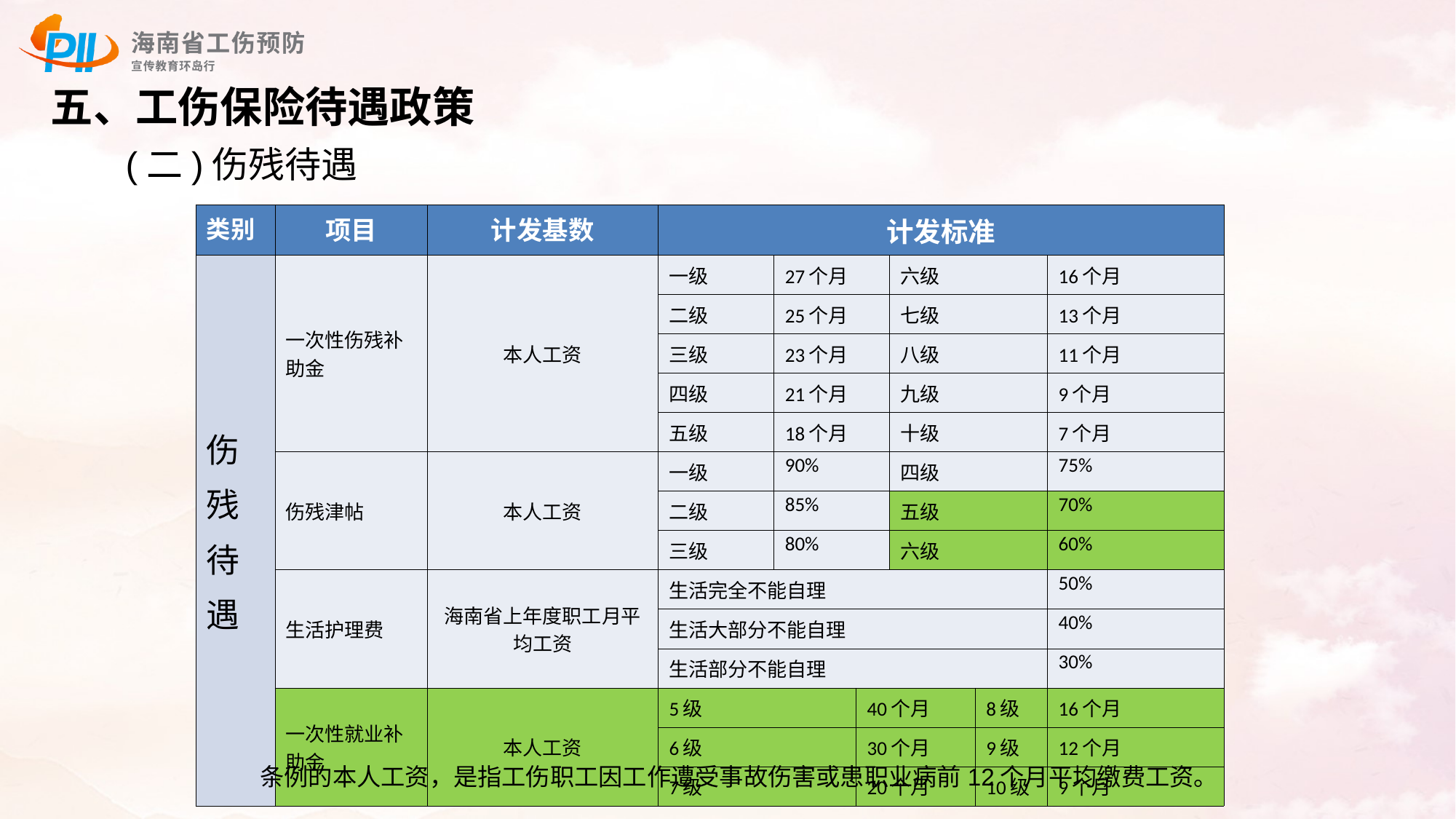

五、工伤保险待遇政策
(二)伤残待遇
| 类别 | 项目 | 计发基数 | 计发标准 |  |  |  |  |  |
| --- | --- | --- | --- | --- | --- | --- | --- | --- |
| 伤 残 待 遇 | 一次性伤残补助金 | 本人工资 | 一级 | 27个月 |  | 六级 |  | 16个月 |
|  |  |  | 二级 | 25个月 |  | 七级 |  | 13个月 |
|  |  |  | 三级 | 23个月 |  | 八级 |  | 11个月 |
|  |  |  | 四级 | 21个月 |  | 九级 |  | 9个月 |
|  |  |  | 五级 | 18个月 |  | 十级 |  | 7个月 |
|  | 伤残津帖 | 本人工资 | 一级 | 90% |  | 四级 |  | 75% |
|  |  |  | 二级 | 85% |  | 五级 |  | 70% |
|  |  |  | 三级 | 80% |  | 六级 |  | 60% |
|  | 生活护理费 | 海南省上年度职工月平均工资 | 生活完全不能自理 |  |  |  |  | 50% |
|  |  |  | 生活大部分不能自理 |  |  |  |  | 40% |
|  |  |  | 生活部分不能自理 |  |  |  |  | 30% |
|  | 一次性就业补助金 | 本人工资 | 5级 |  | 40个月 |  | 8级 | 16个月 |
|  |  |  | 6级 |  | 30个月 |  | 9级 | 12个月 |
|  |  |  | 7级 |  | 20个月 |  | 10级 | 9个月 |
条例的本人工资，是指工伤职工因工作遭受事故伤害或患职业病前12个月平均缴费工资。